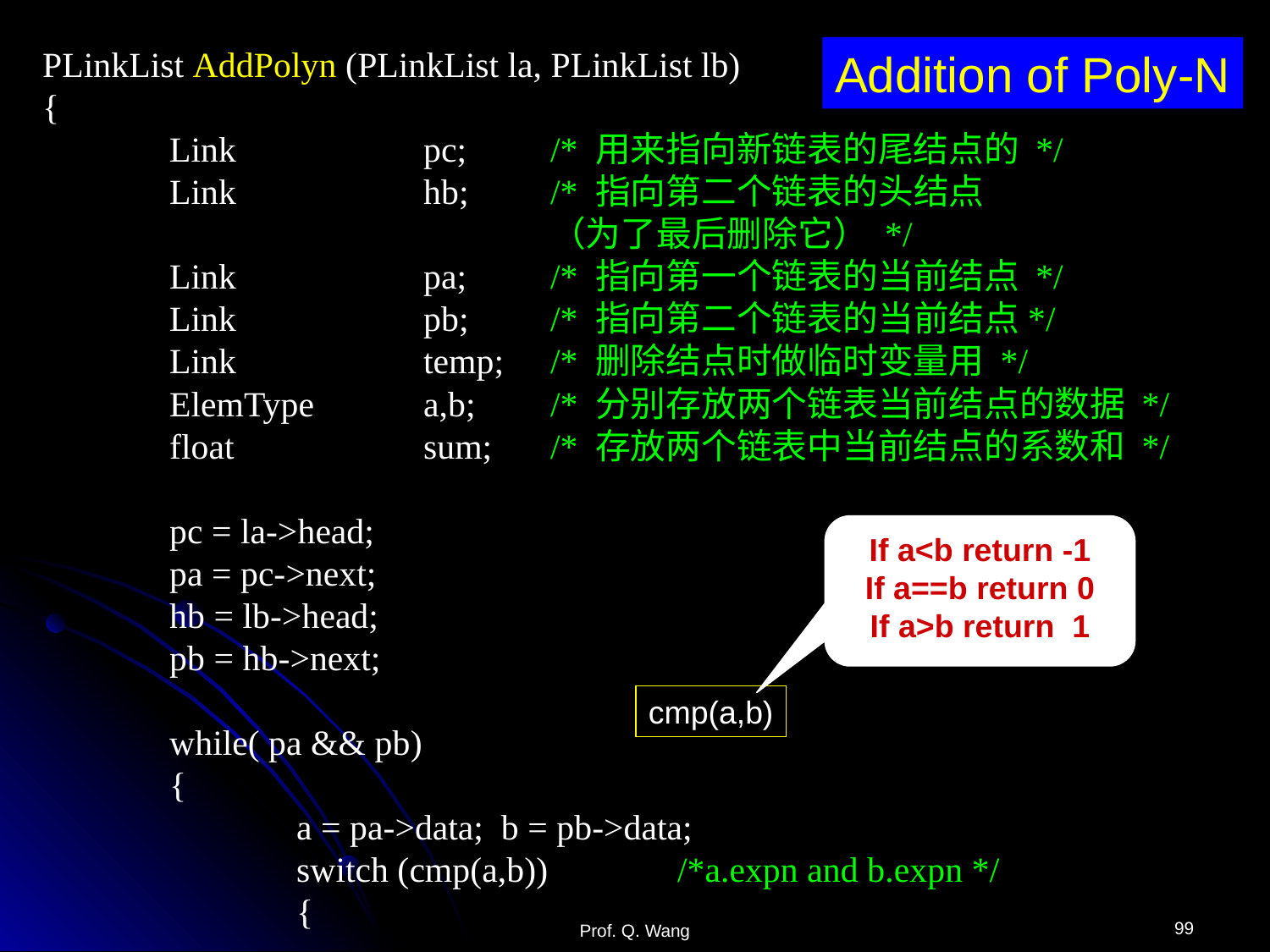

PLinkList AddPolyn (PLinkList la, PLinkList lb)
{
	Link		pc;	/* 用来指向新链表的尾结点的 */
	Link		hb;    	/* 指向第二个链表的头结点
				（为了最后删除它） */
	Link		pa;	/* 指向第一个链表的当前结点 */
	Link		pb;	/* 指向第二个链表的当前结点*/
	Link		temp;	/* 删除结点时做临时变量用 */
	ElemType	a,b;	/* 分别存放两个链表当前结点的数据 */
	float		sum;	/* 存放两个链表中当前结点的系数和 */

	pc = la->head;
	pa = pc->next;
	hb = lb->head;
	pb = hb->next;

	while( pa && pb)
	{
		a = pa->data;  b = pb->data;
		switch (cmp(a,b))		/*a.expn and b.expn */
		{
Addition of Poly-N
If a<b return -1
If a==b return 0
If a>b return  1
cmp(a,b)

99

Prof. Q. Wang